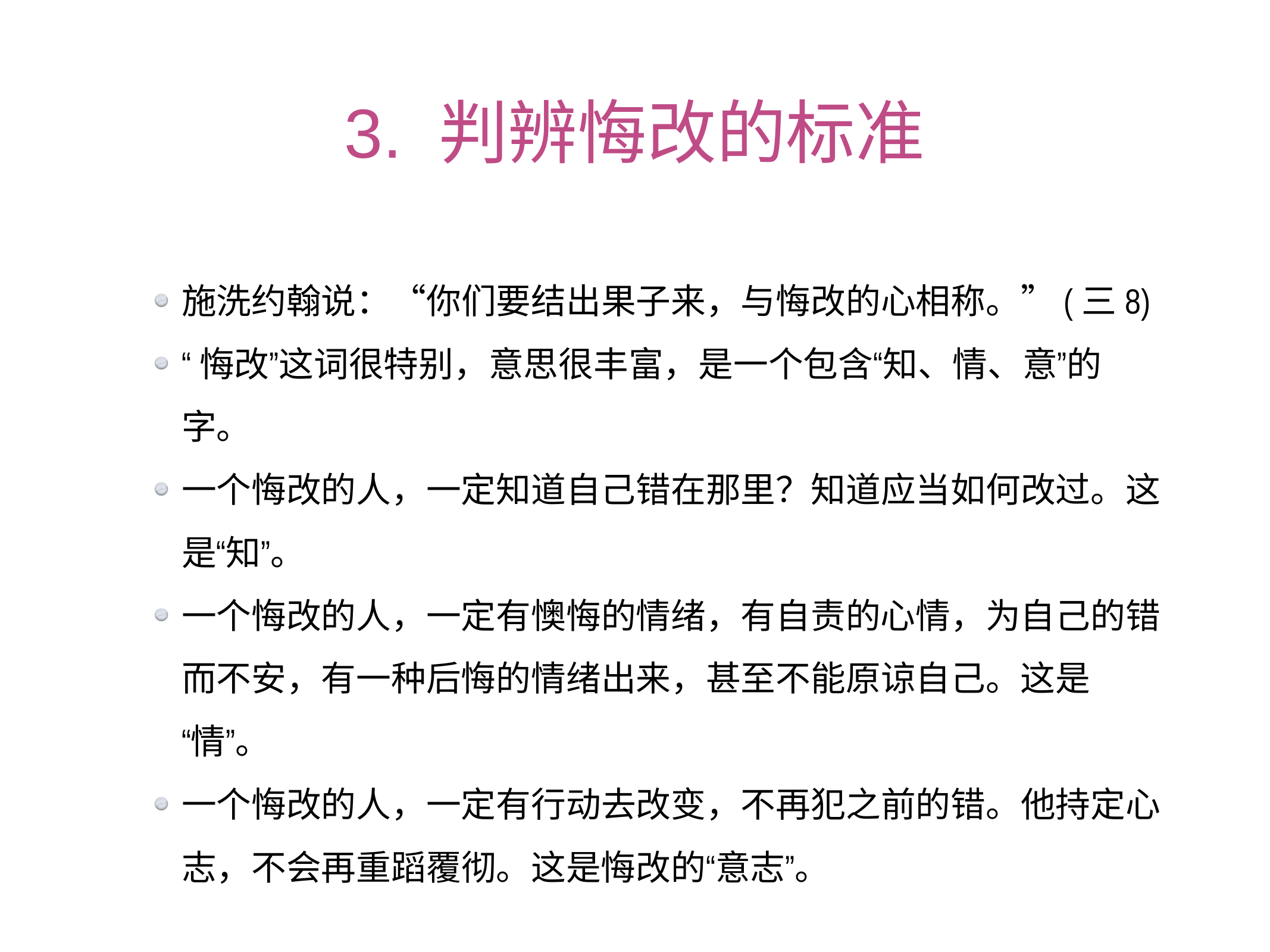

# 3. 判辨悔改的标准
施洗约翰说：“你们要结出果子来，与悔改的心相称。”(三8)
“悔改”这词很特别，意思很丰富，是一个包含“知、情、意”的字。
一个悔改的人，一定知道自己错在那里？知道应当如何改过。这是“知”。
一个悔改的人，一定有懊悔的情绪，有自责的心情，为自己的错而不安，有一种后悔的情绪出来，甚至不能原谅自己。这是“情”。
一个悔改的人，一定有行动去改变，不再犯之前的错。他持定心志，不会再重蹈覆彻。这是悔改的“意志”。